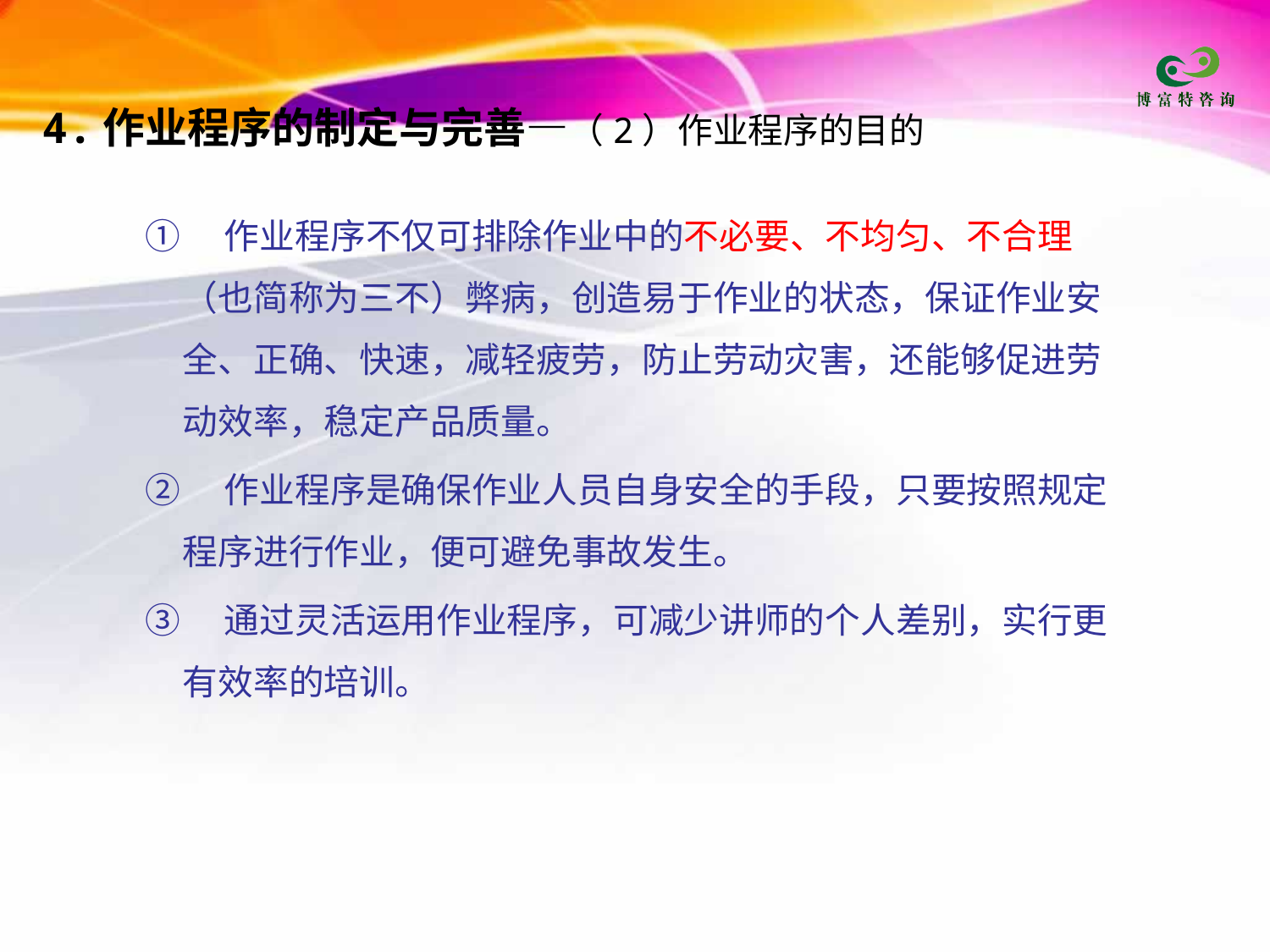

4.作业程序的制定与完善—（2）作业程序的目的
①　作业程序不仅可排除作业中的不必要、不均匀、不合理（也简称为三不）弊病，创造易于作业的状态，保证作业安全、正确、快速，减轻疲劳，防止劳动灾害，还能够促进劳动效率，稳定产品质量。
②　作业程序是确保作业人员自身安全的手段，只要按照规定程序进行作业，便可避免事故发生。
③　通过灵活运用作业程序，可减少讲师的个人差别，实行更有效率的培训。